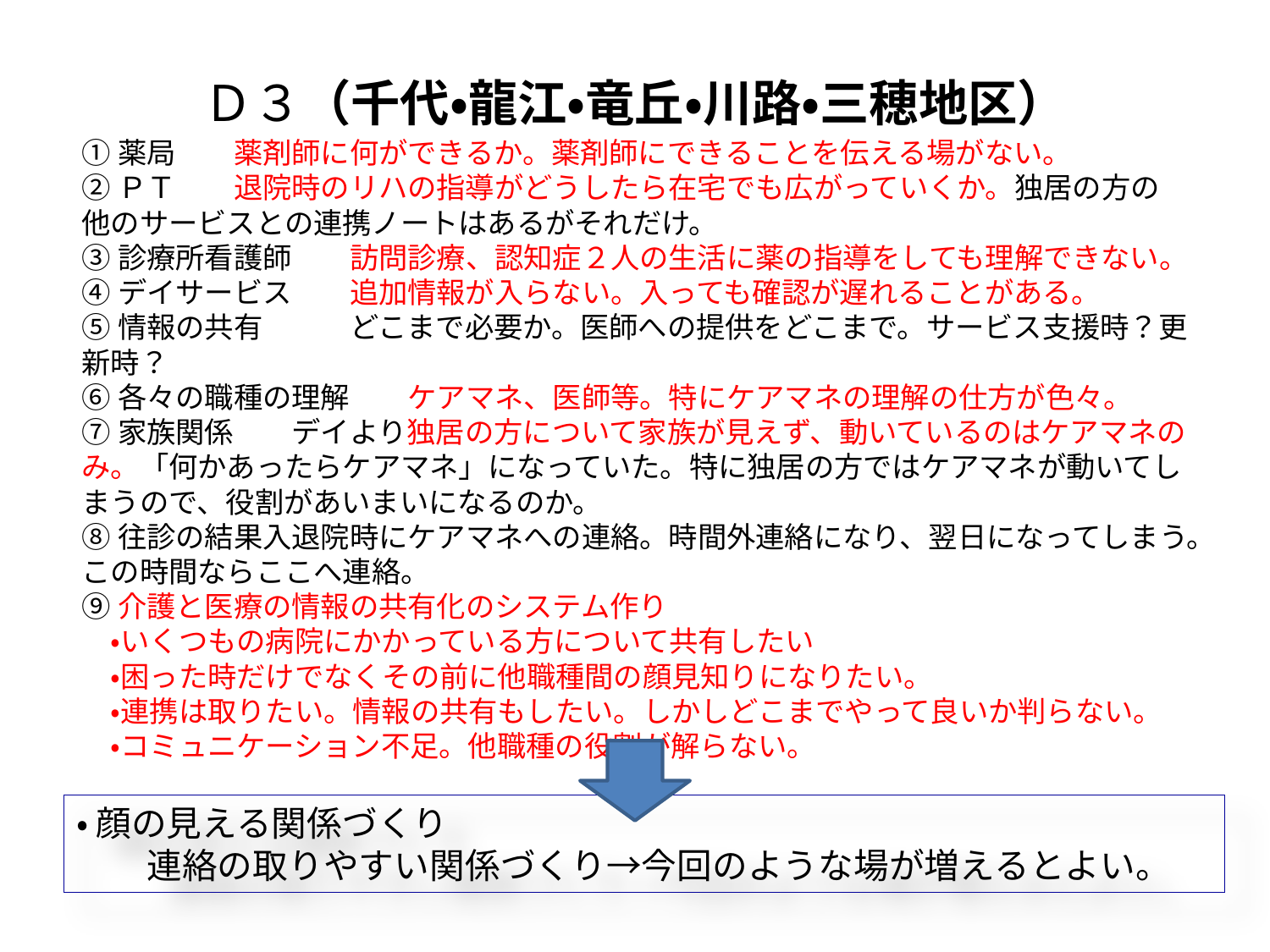

Ｄ３（千代・龍江・竜丘・川路・三穂地区）
①薬局　　薬剤師に何ができるか。薬剤師にできることを伝える場がない。
②ＰＴ　　退院時のリハの指導がどうしたら在宅でも広がっていくか。独居の方の他のサービスとの連携ノートはあるがそれだけ。
③診療所看護師　　訪問診療、認知症２人の生活に薬の指導をしても理解できない。
④デイサービス　　追加情報が入らない。入っても確認が遅れることがある。
⑤情報の共有　　　どこまで必要か。医師への提供をどこまで。サービス支援時？更新時？
⑥各々の職種の理解　　ケアマネ、医師等。特にケアマネの理解の仕方が色々。
⑦家族関係　　デイより独居の方について家族が見えず、動いているのはケアマネのみ。「何かあったらケアマネ」になっていた。特に独居の方ではケアマネが動いてしまうので、役割があいまいになるのか。
⑧往診の結果入退院時にケアマネへの連絡。時間外連絡になり、翌日になってしまう。この時間ならここへ連絡。
⑨介護と医療の情報の共有化のシステム作り
　・いくつもの病院にかかっている方について共有したい
　・困った時だけでなくその前に他職種間の顔見知りになりたい。
　・連携は取りたい。情報の共有もしたい。しかしどこまでやって良いか判らない。
　・コミュニケーション不足。他職種の役割が解らない。

・ 顔の見える関係づくり
　　連絡の取りやすい関係づくり→今回のような場が増えるとよい。